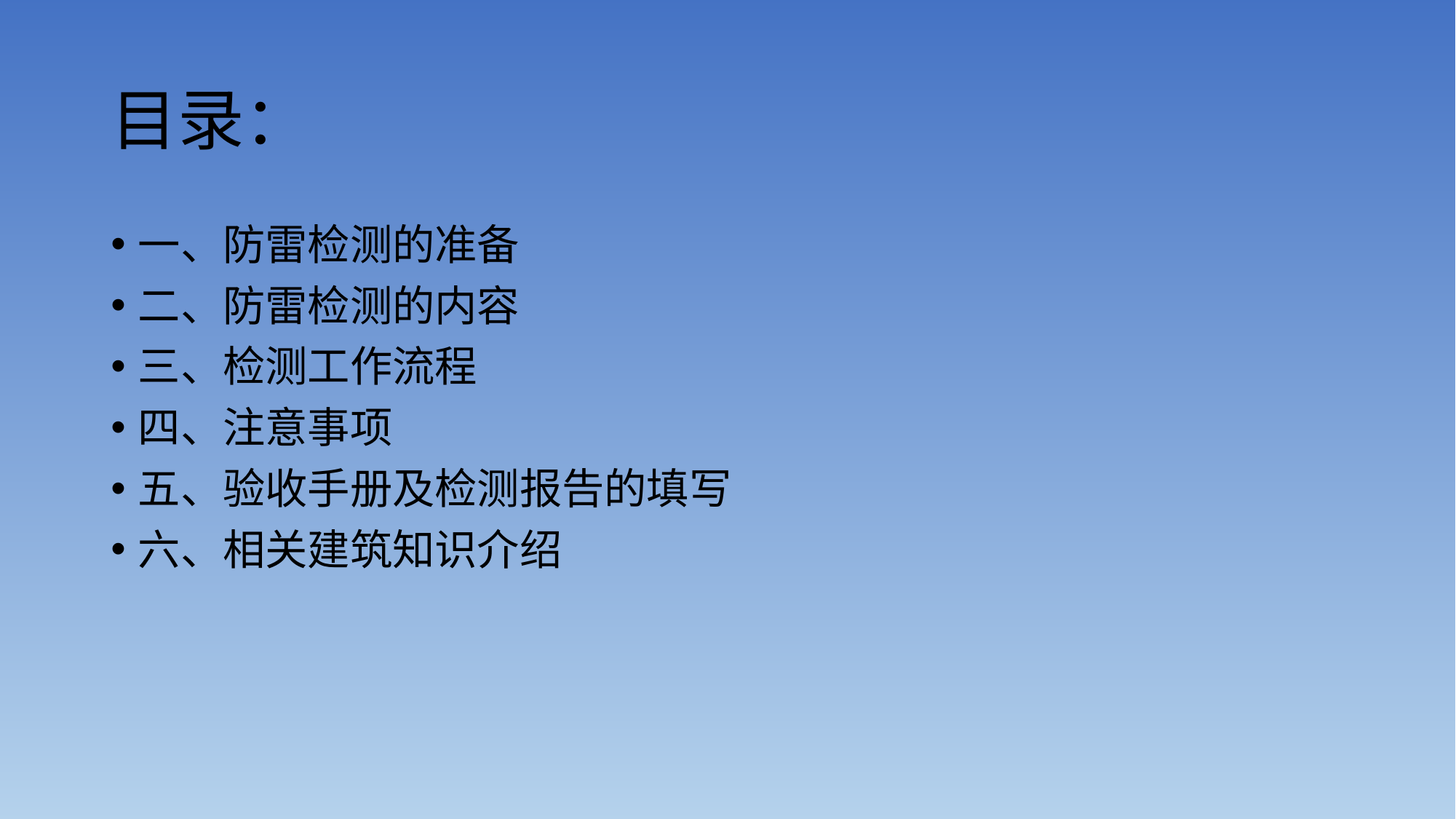

# 目录：
一、防雷检测的准备
二、防雷检测的内容
三、检测工作流程
四、注意事项
五、验收手册及检测报告的填写
六、相关建筑知识介绍